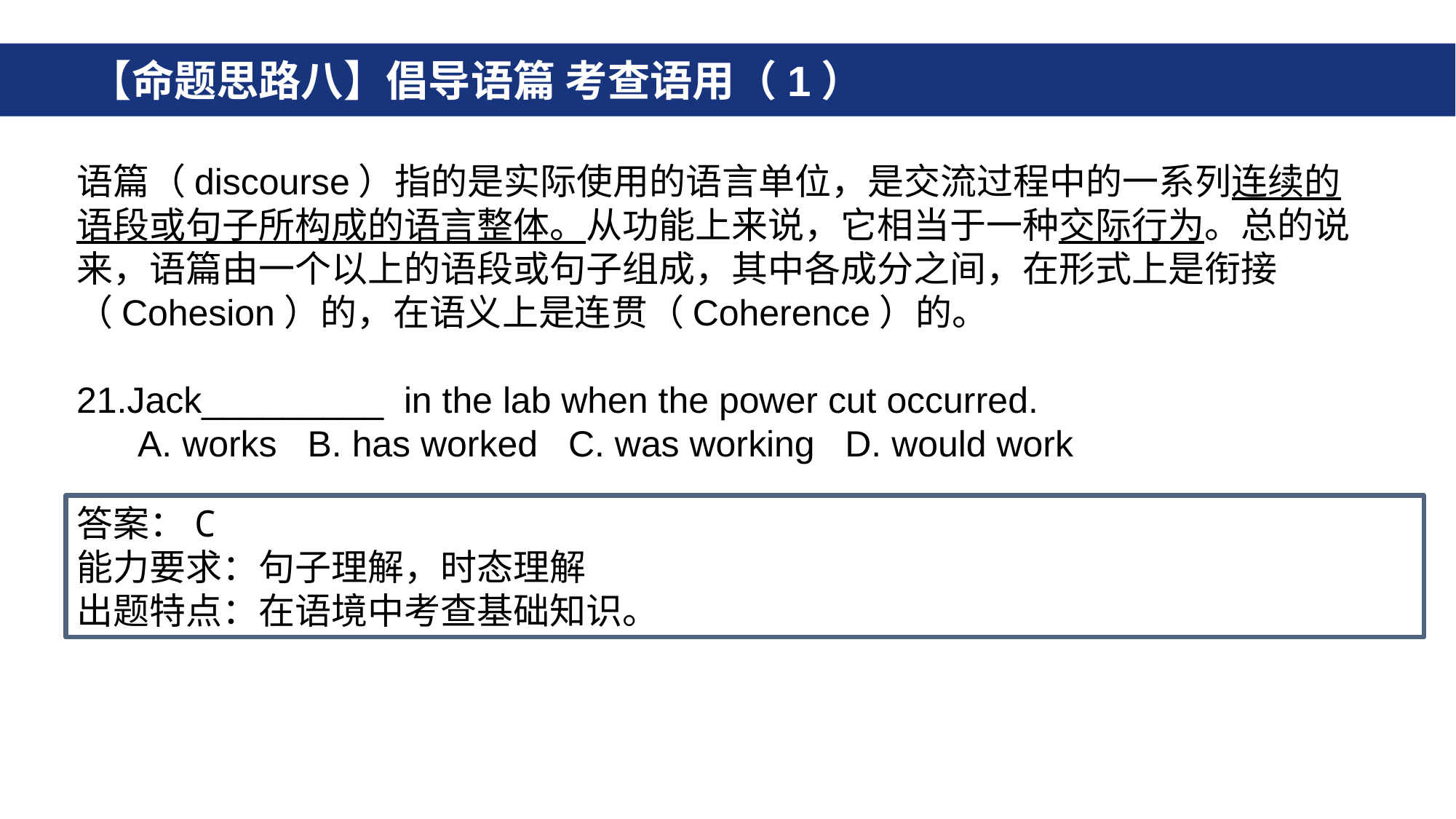

# 【命题思路八】倡导语篇 考查语用（1）
语篇（discourse）指的是实际使用的语言单位，是交流过程中的一系列连续的语段或句子所构成的语言整体。从功能上来说，它相当于一种交际行为。总的说来，语篇由一个以上的语段或句子组成，其中各成分之间，在形式上是衔接（Cohesion）的，在语义上是连贯（Coherence）的。

21.Jack_________  in the lab when the power cut occurred.
      A. works   B. has worked   C. was working   D. would work

答案：C
能力要求：句子理解，时态理解
出题特点：在语境中考查基础知识。